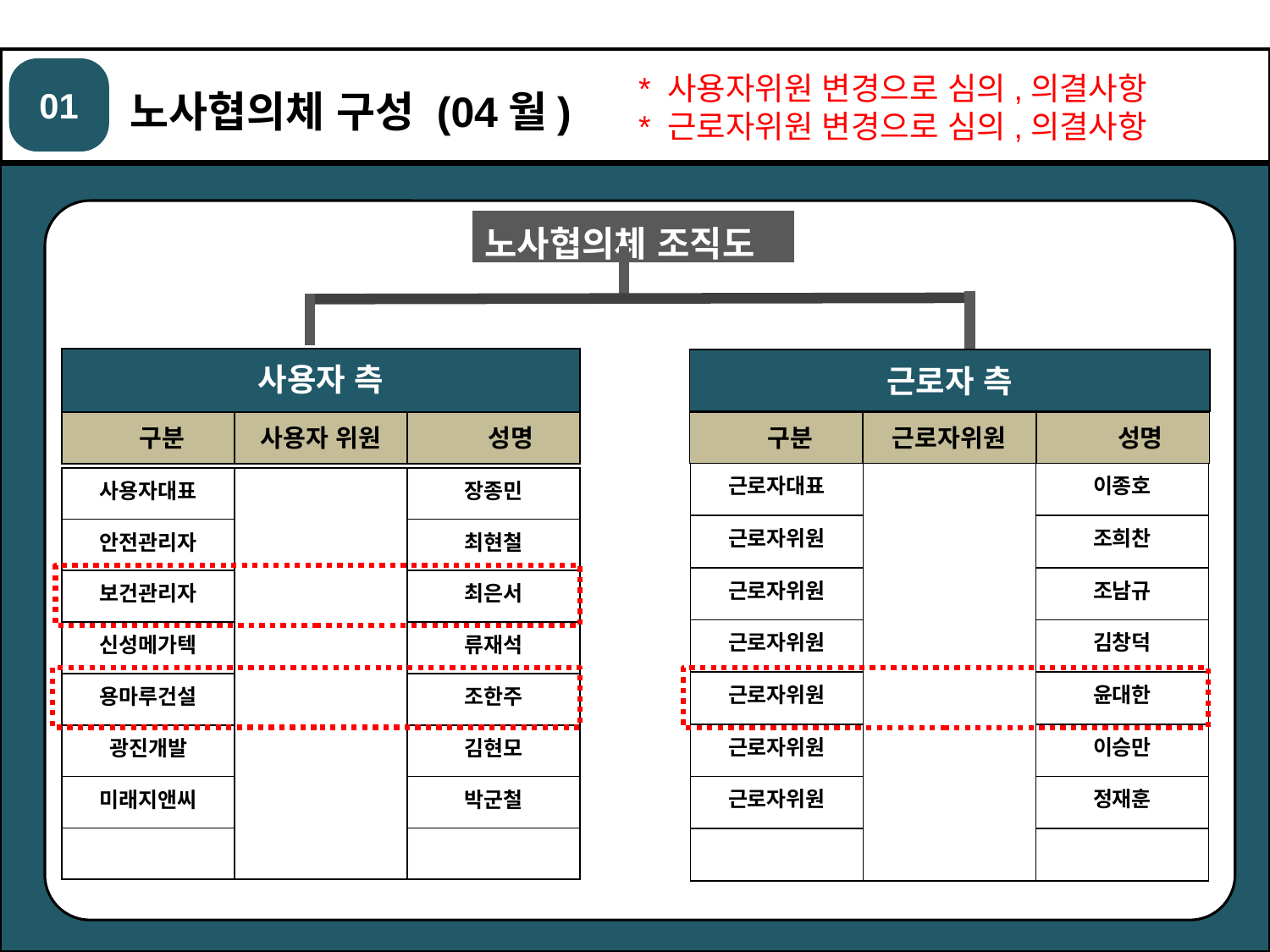

01
* 사용자위원 변경으로 심의,의결사항
* 근로자위원 변경으로 심의,의결사항
노사협의체 구성 (04월)

| 노사협의체 조직도 |
| --- |

| 사용자 측 |
| --- |
| 근로자 측 |
| --- |
| 구분 | 근로자위원 | 성명 |
| --- | --- | --- |
| 구분 | 사용자 위원 | 성명 |
| --- | --- | --- |
| 근로자대표 |  | 이종호 |
| --- | --- | --- |
| 근로자위원 |  | 조희찬 |
| 근로자위원 |  | 조남규 |
| 근로자위원 |  | 김창덕 |
| 근로자위원 |  | 윤대한 |
| 근로자위원 |  | 이승만 |
| 근로자위원 |  | 정재훈 |
|  |  |  |
| 사용자대표 |  | 장종민 |
| --- | --- | --- |
| 안전관리자 |  | 최현철 |
| 보건관리자 |  | 최은서 |
| 신성메가텍 |  | 류재석 |
| 용마루건설 |  | 조한주 |
| 광진개발 |  | 김현모 |
| 미래지앤씨 |  | 박군철 |
|  |  |  |